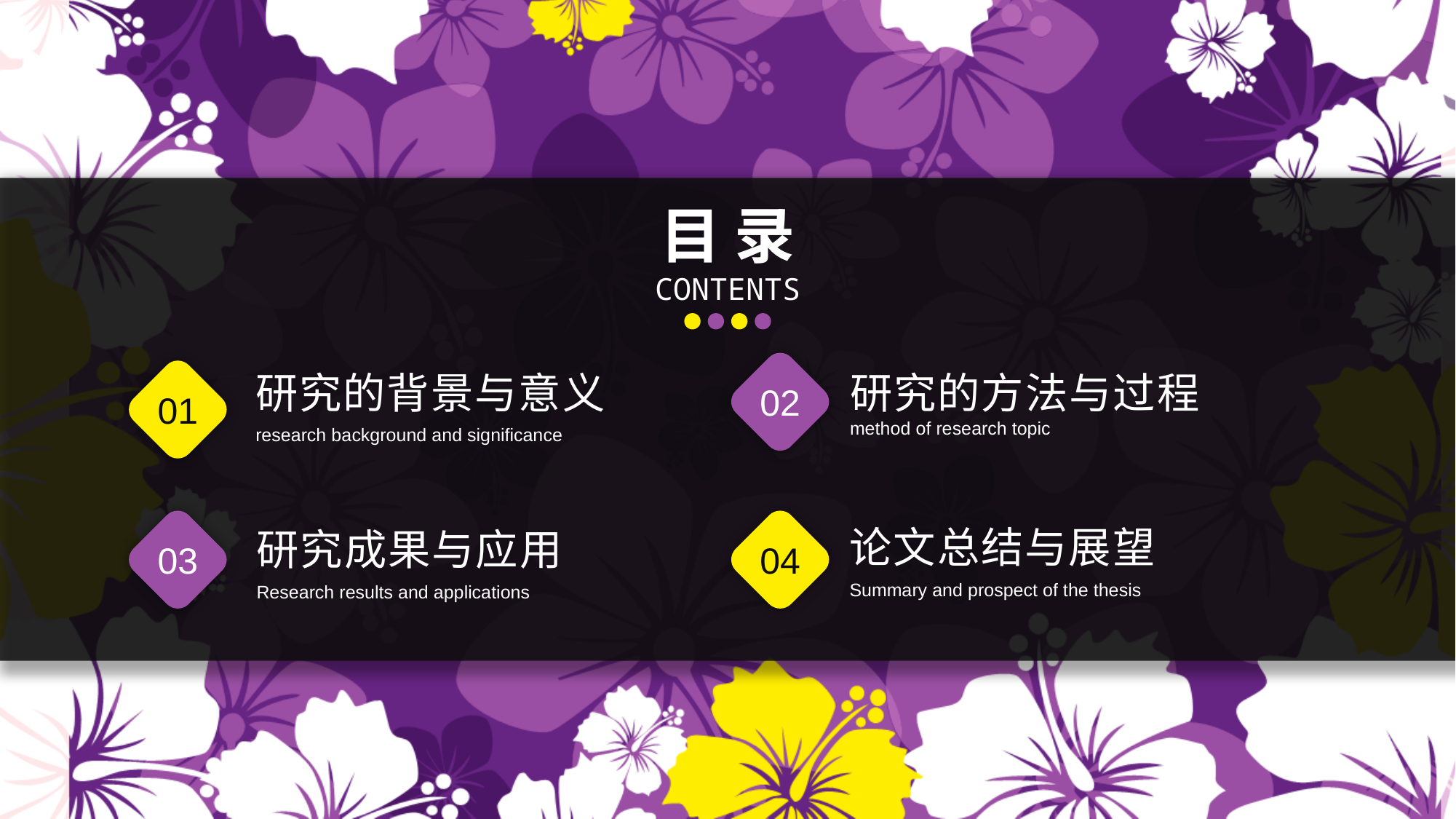

目 录
CONTENTS

02
01
研究的背景与意义
research background and significance
研究的方法与过程method of research topic
03
04
论文总结与展望
Summary and prospect of the thesis
研究成果与应用
Research results and applications